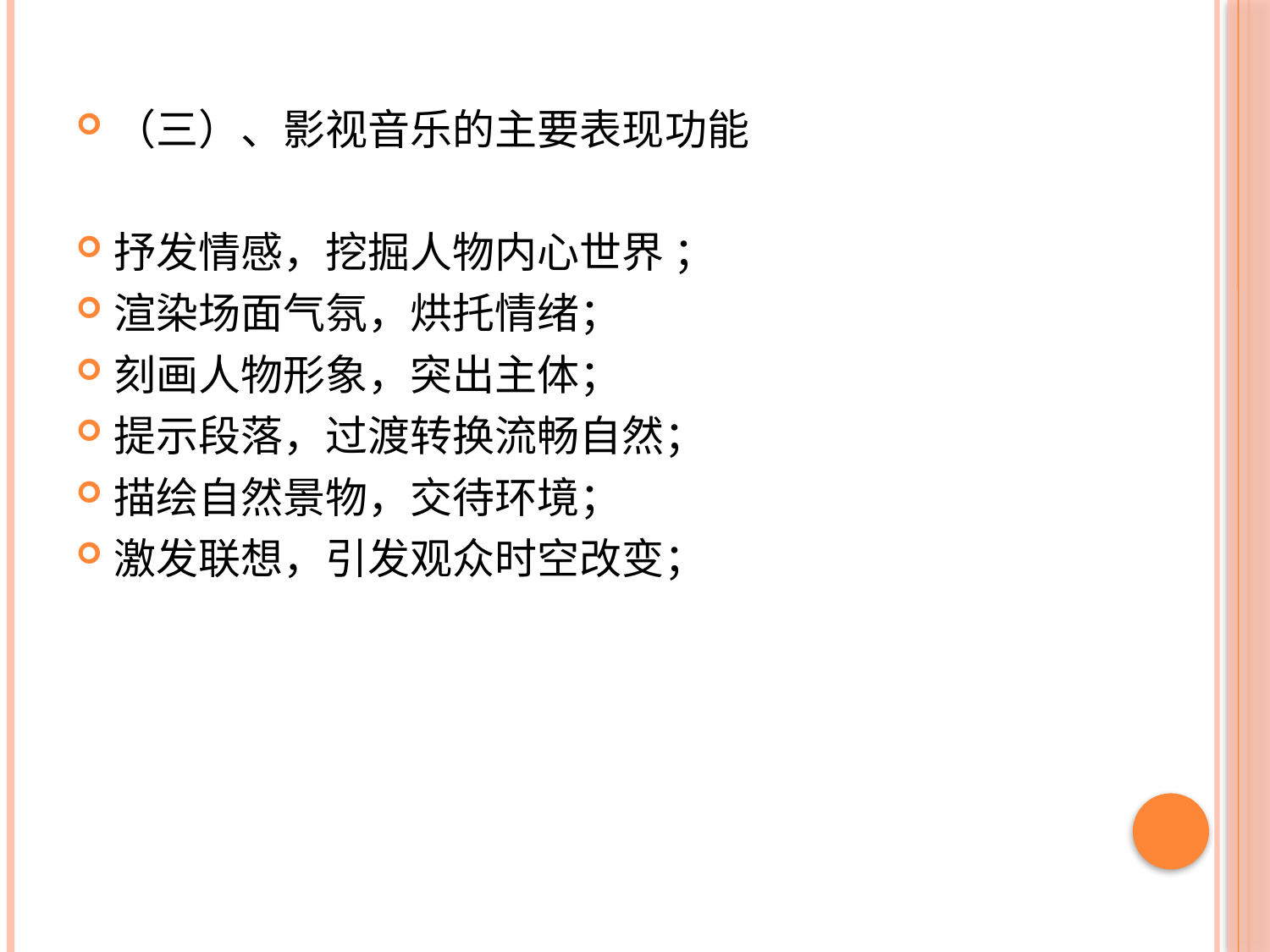

#
（三）、影视音乐的主要表现功能

抒发情感，挖掘人物内心世界 ；
渲染场面气氛，烘托情绪；
刻画人物形象，突出主体；
提示段落，过渡转换流畅自然；
描绘自然景物，交待环境；
激发联想，引发观众时空改变；